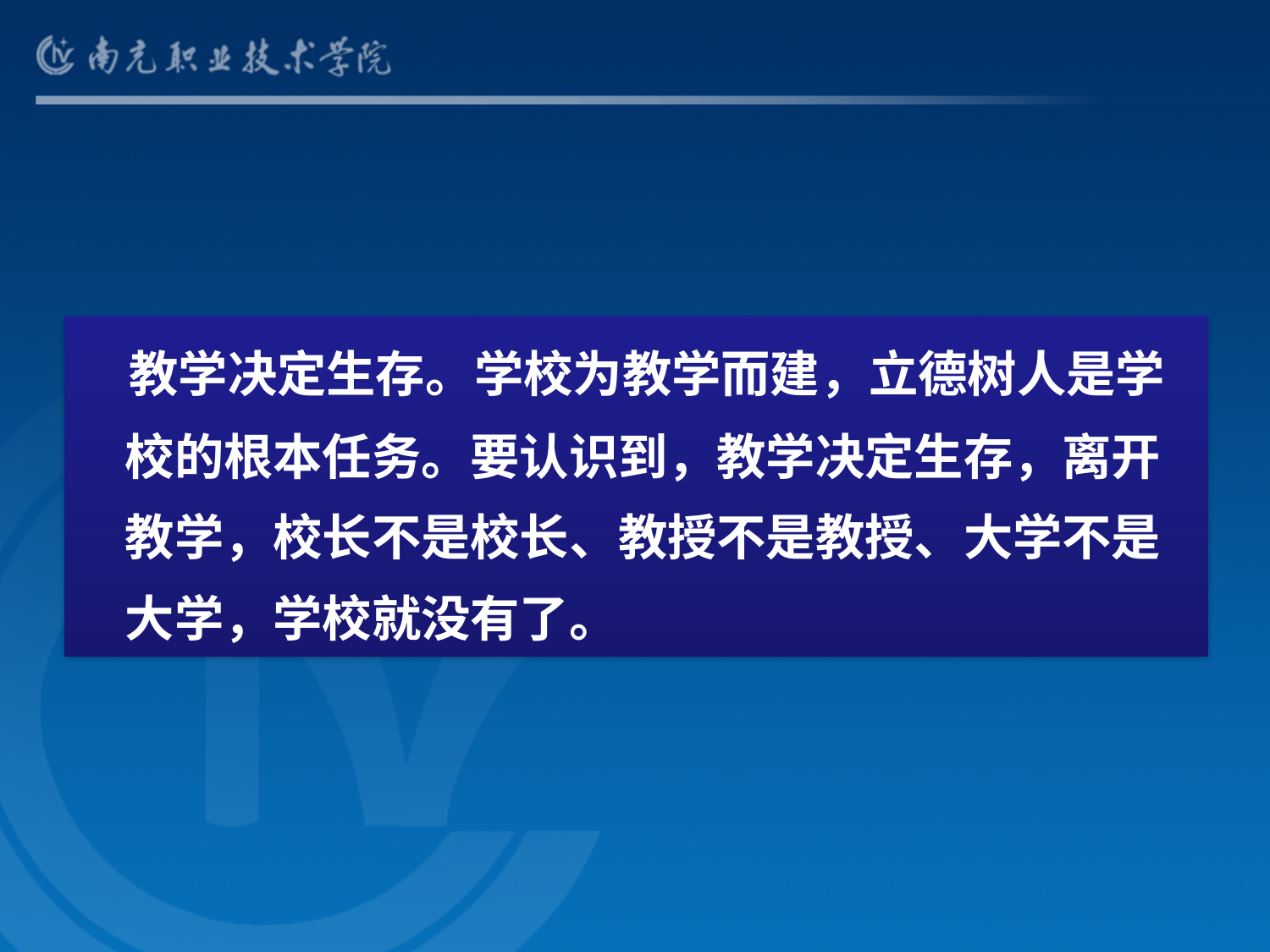

#
   教学决定生存。学校为教学而建，立德树人是学校的根本任务。要认识到，教学决定生存，离开教学，校长不是校长、教授不是教授、大学不是大学，学校就没有了。